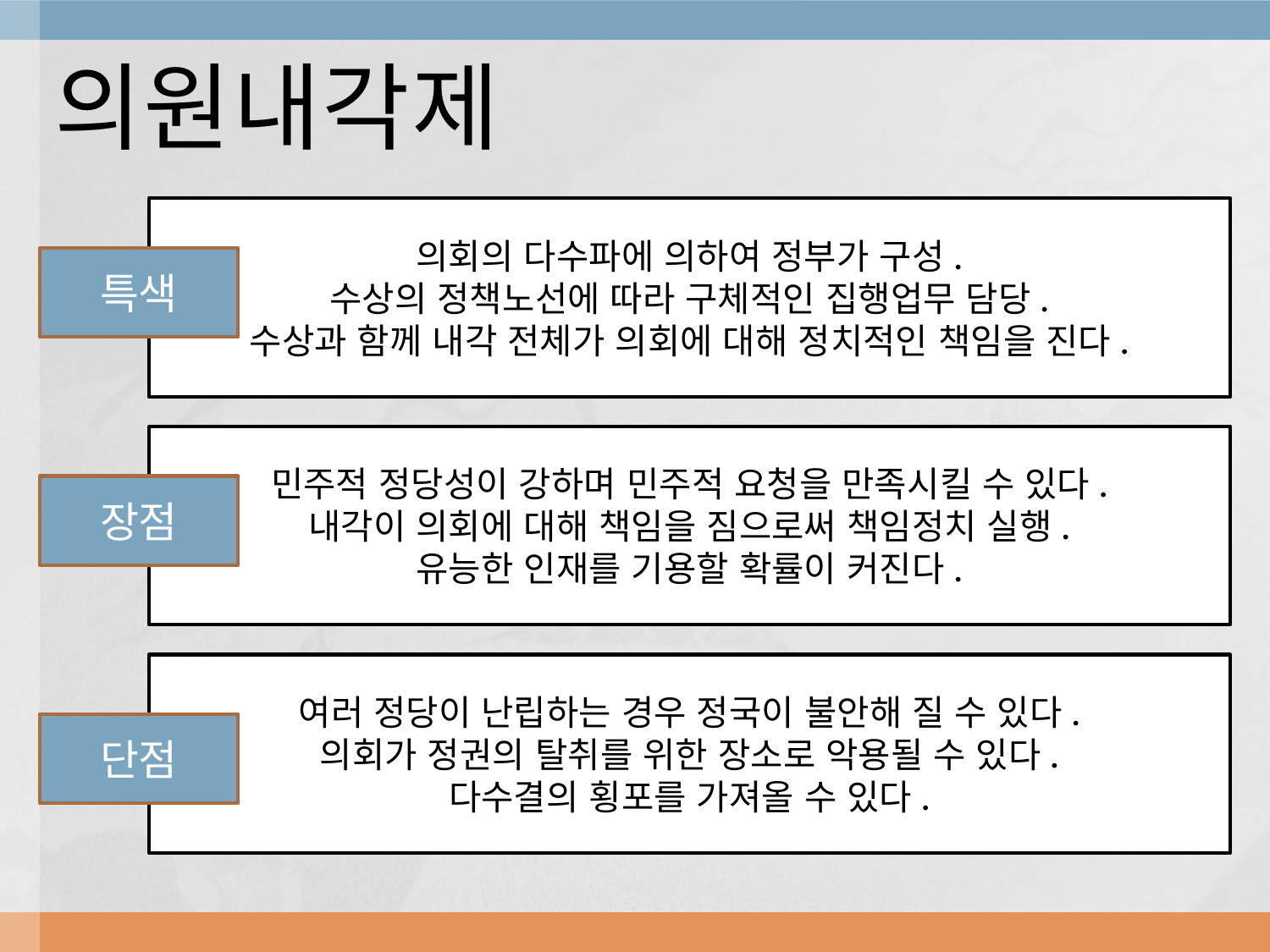

# 의원내각제
의회의 다수파에 의하여 정부가 구성.
수상의 정책노선에 따라 구체적인 집행업무 담당.
수상과 함께 내각 전체가 의회에 대해 정치적인 책임을 진다.
특색
민주적 정당성이 강하며 민주적 요청을 만족시킬 수 있다.
내각이 의회에 대해 책임을 짐으로써 책임정치 실행.
유능한 인재를 기용할 확률이 커진다.
장점
여러 정당이 난립하는 경우 정국이 불안해 질 수 있다.
의회가 정권의 탈취를 위한 장소로 악용될 수 있다.
다수결의 횡포를 가져올 수 있다.
단점